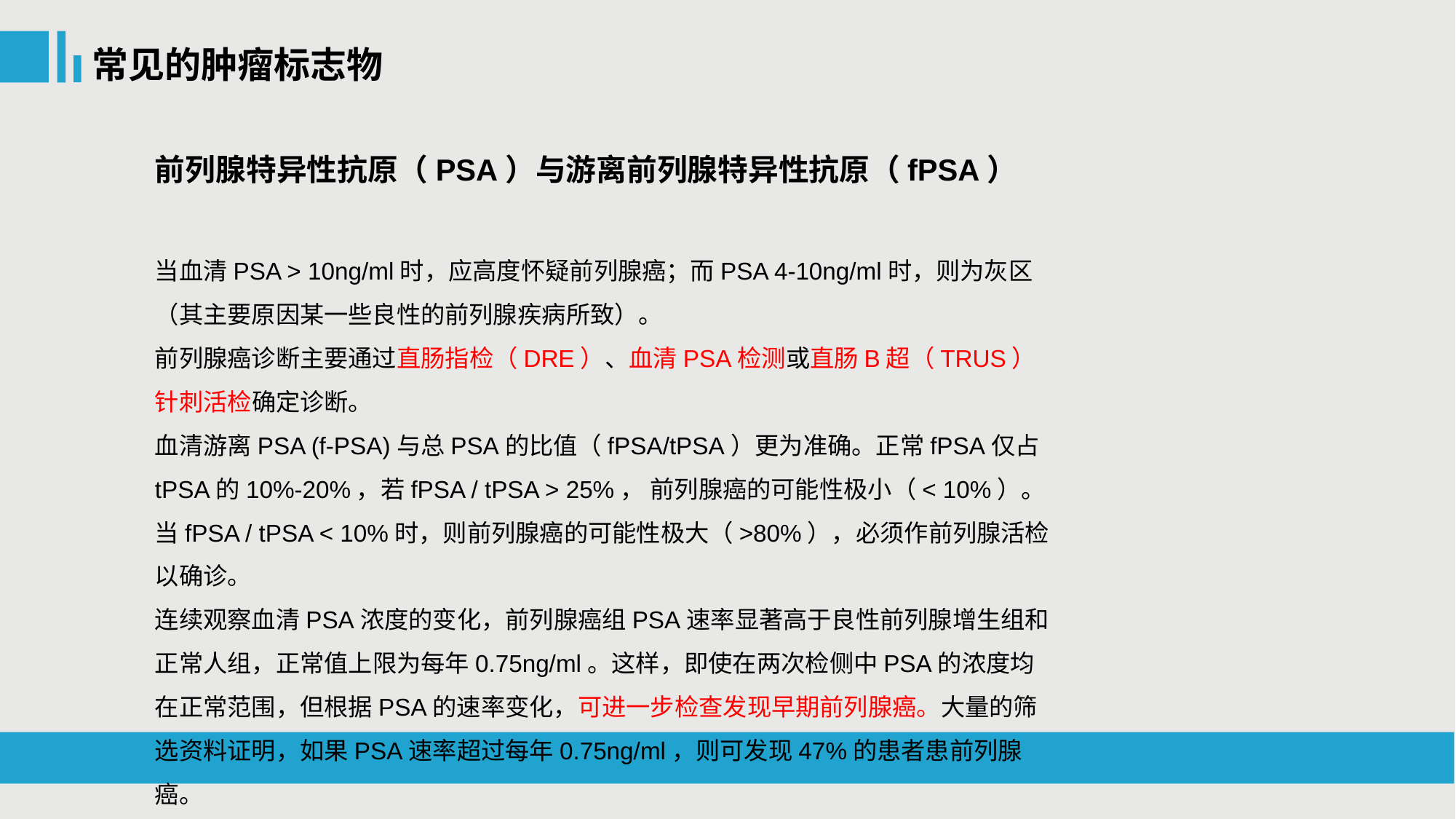

常见的肿瘤标志物

前列腺特异性抗原（PSA）与游离前列腺特异性抗原（fPSA）

当血清PSA > 10ng/ml时，应高度怀疑前列腺癌；而PSA 4-10ng/ml时，则为灰区（其主要原因某一些良性的前列腺疾病所致）。
前列腺癌诊断主要通过直肠指检（DRE）、血清PSA检测或直肠B超（TRUS）针刺活检确定诊断。
血清游离PSA (f-PSA)与总PSA的比值（fPSA/tPSA）更为准确。正常fPSA仅占tPSA的10%-20%，若fPSA / tPSA > 25%， 前列腺癌的可能性极小（< 10%）。当fPSA / tPSA < 10%时，则前列腺癌的可能性极大（>80%），必须作前列腺活检以确诊。
连续观察血清PSA浓度的变化，前列腺癌组PSA速率显著高于良性前列腺增生组和正常人组，正常值上限为每年0.75ng/ml。这样，即使在两次检侧中PSA的浓度均在正常范围，但根据PSA的速率变化，可进一步检查发现早期前列腺癌。大量的筛选资料证明，如果PSA速率超过每年0.75ng/ml，则可发现47%的患者患前列腺癌。